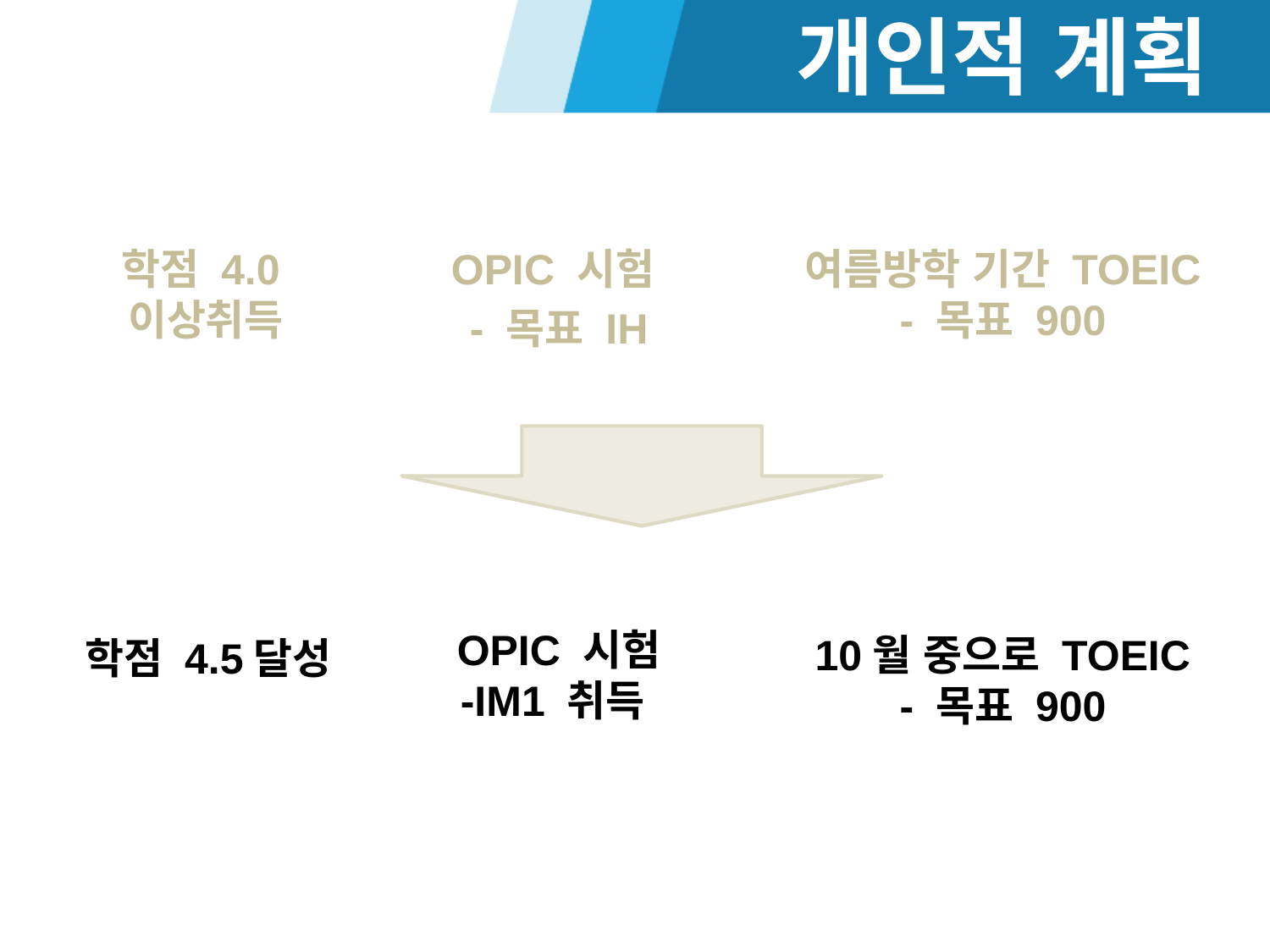

개인적 계획
OPIC 시험
- 목표 IH

학점 4.0이상취득
여름방학 기간 TOEIC
- 목표 900

OPIC 시험
-IM1 취득
10월 중으로 TOEIC
- 목표 900
학점 4.5달성